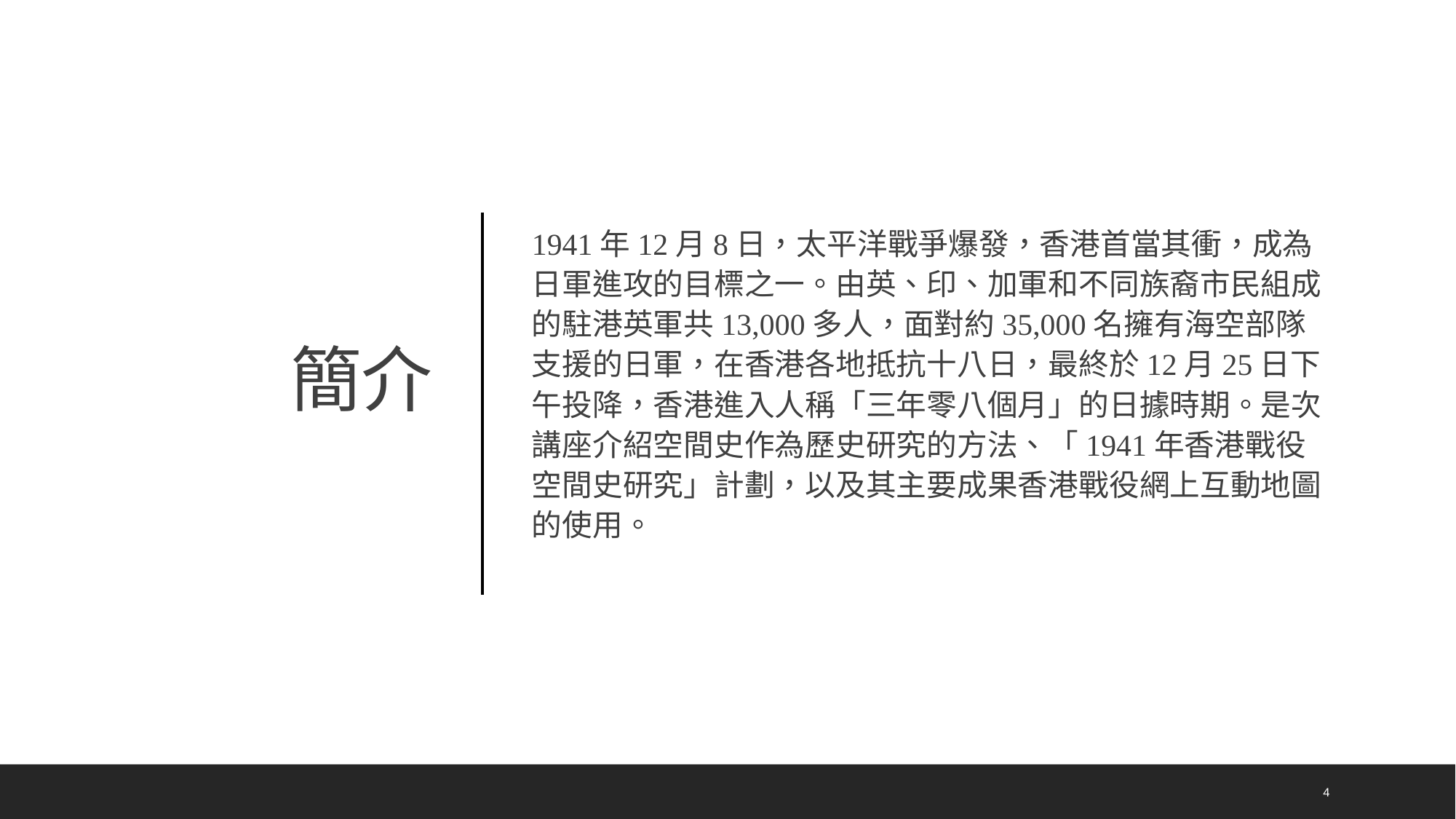

1941年12月8日，太平洋戰爭爆發，香港首當其衝，成為日軍進攻的目標之一。由英、印、加軍和不同族裔市民組成的駐港英軍共13,000多人，面對約35,000名擁有海空部隊支援的日軍，在香港各地抵抗十八日，最終於12月25日下午投降，香港進入人稱「三年零八個月」的日據時期。是次講座介紹空間史作為歷史研究的方法、「1941年香港戰役空間史研究」計劃，以及其主要成果香港戰役網上互動地圖的使用。
# 簡介

4